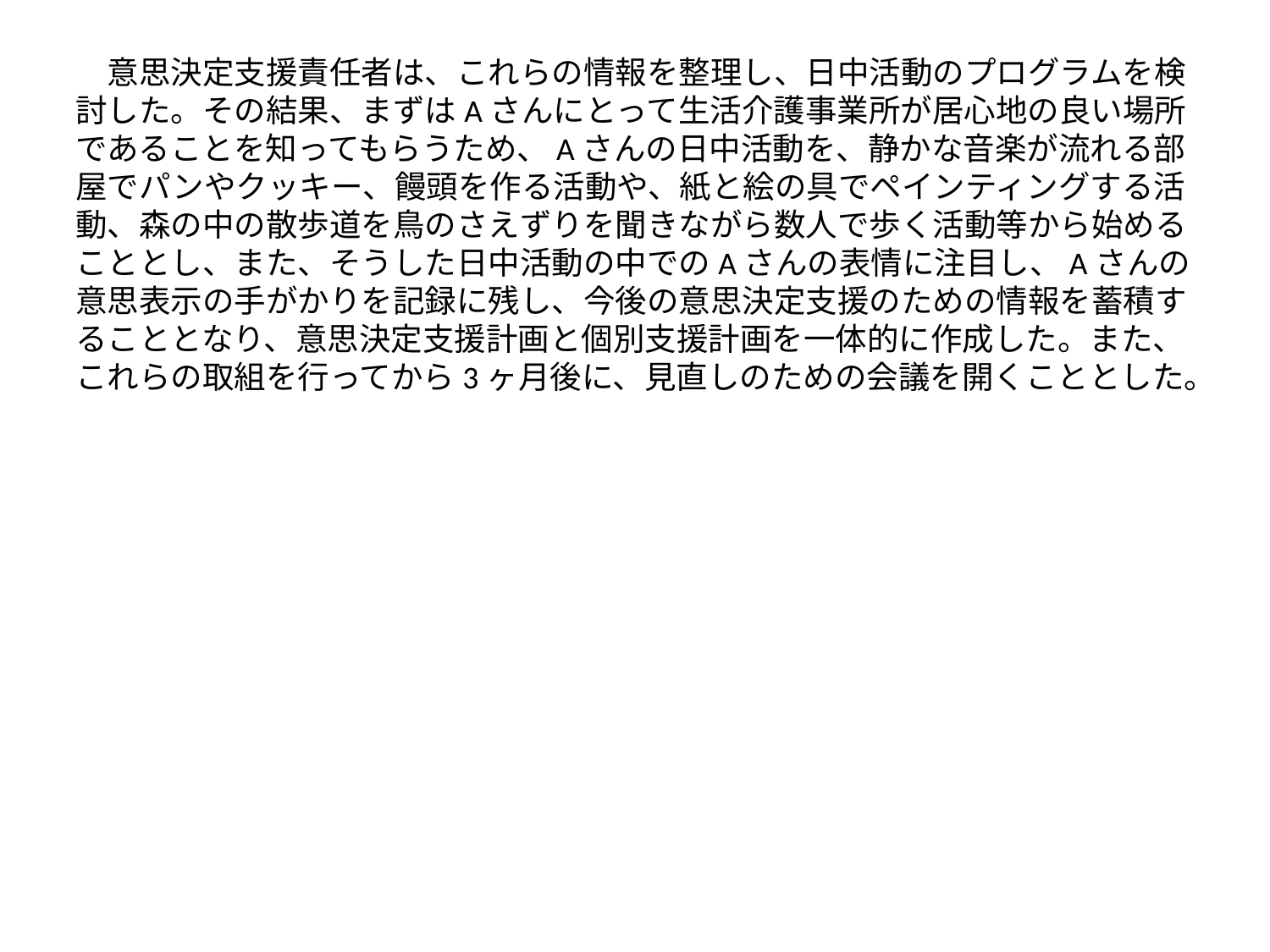

意思決定支援責任者は、これらの情報を整理し、日中活動のプログラムを検討した。その結果、まずはAさんにとって生活介護事業所が居心地の良い場所であることを知ってもらうため、Aさんの日中活動を、静かな音楽が流れる部屋でパンやクッキー、饅頭を作る活動や、紙と絵の具でペインティングする活動、森の中の散歩道を鳥のさえずりを聞きながら数人で歩く活動等から始めることとし、また、そうした日中活動の中でのAさんの表情に注目し、Aさんの意思表示の手がかりを記録に残し、今後の意思決定支援のための情報を蓄積することとなり、意思決定支援計画と個別支援計画を一体的に作成した。また、これらの取組を行ってから3ヶ月後に、見直しのための会議を開くこととした。